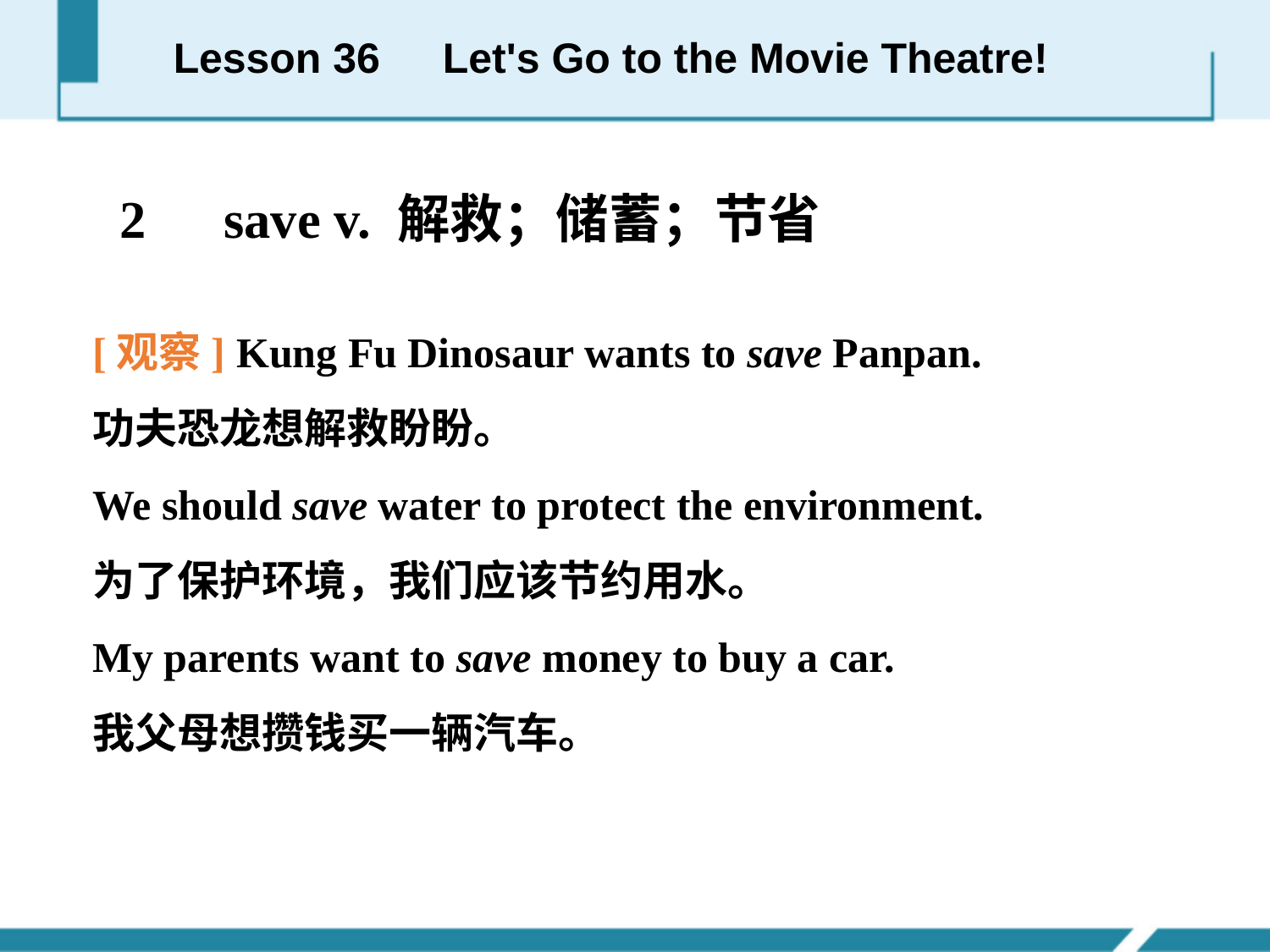

Lesson 36　Let's Go to the Movie Theatre!
　2　save v. 解救；储蓄；节省
[观察] Kung Fu Dinosaur wants to save Panpan.
功夫恐龙想解救盼盼。
We should save water to protect the environment.
为了保护环境，我们应该节约用水。
My parents want to save money to buy a car.
我父母想攒钱买一辆汽车。